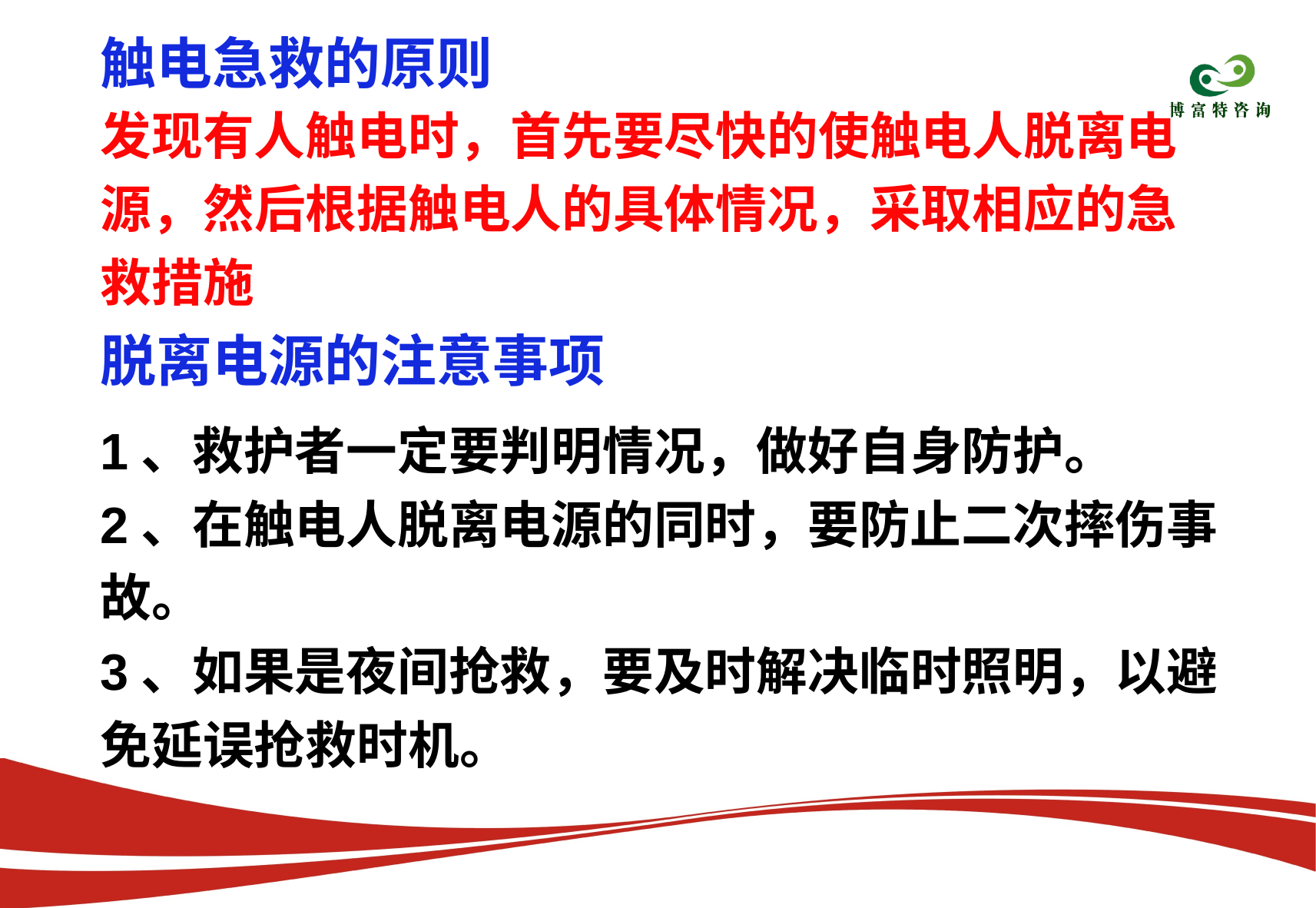

13
触电急救的原则
发现有人触电时，首先要尽快的使触电人脱离电源，然后根据触电人的具体情况，采取相应的急救措施
脱离电源的注意事项
1、救护者一定要判明情况，做好自身防护。
2、在触电人脱离电源的同时，要防止二次摔伤事故。
3、如果是夜间抢救，要及时解决临时照明，以避免延误抢救时机。